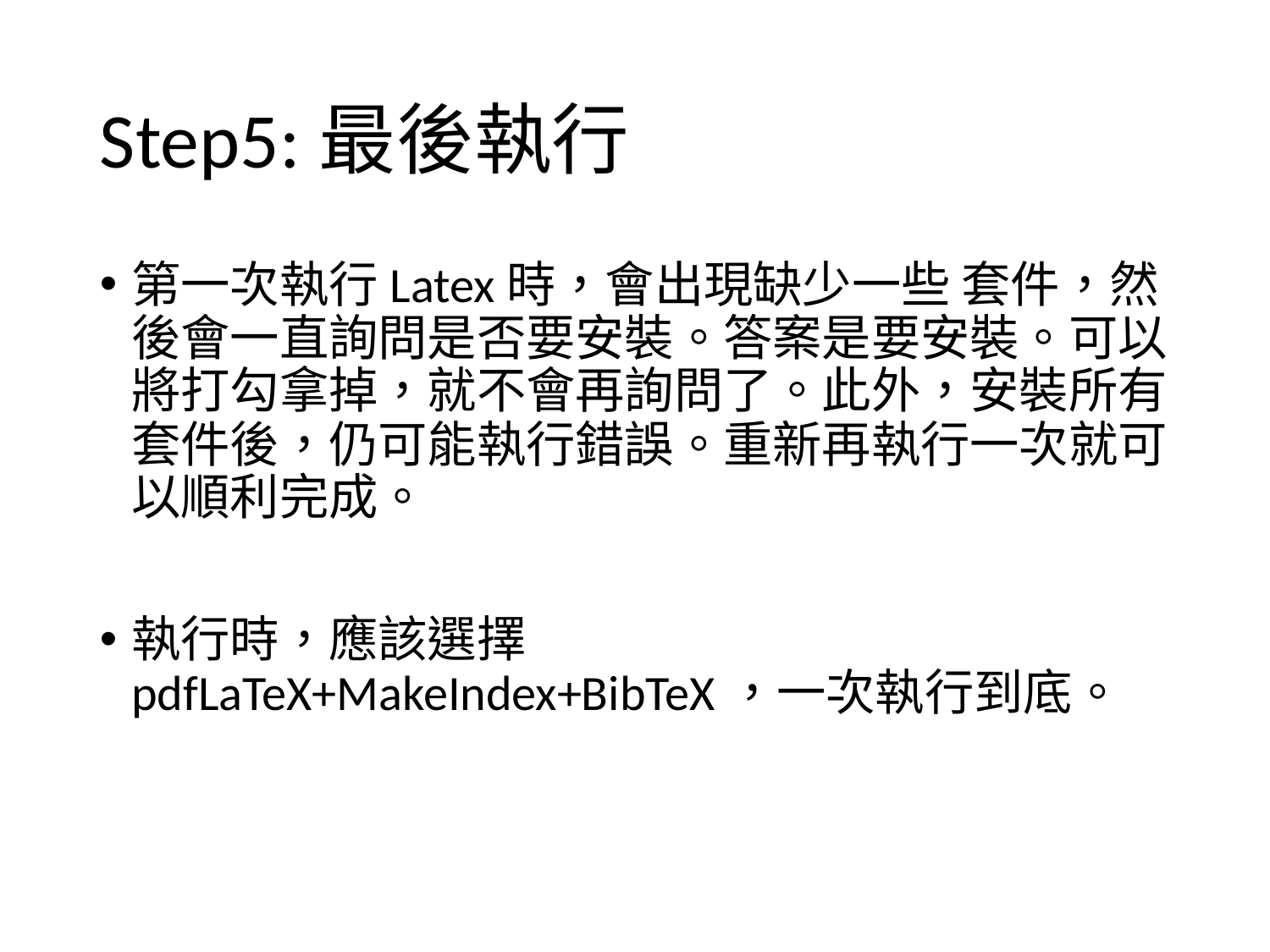

Step5:最後執行
第一次執行Latex時，會出現缺少一些 套件，然後會一直詢問是否要安裝。答案是要安裝。可以將打勾拿掉，就不會再詢問了。此外，安裝所有套件後，仍可能執行錯誤。重新再執行一次就可以順利完成。

執行時，應該選擇 pdfLaTeX+MakeIndex+BibTeX，一次執行到底。